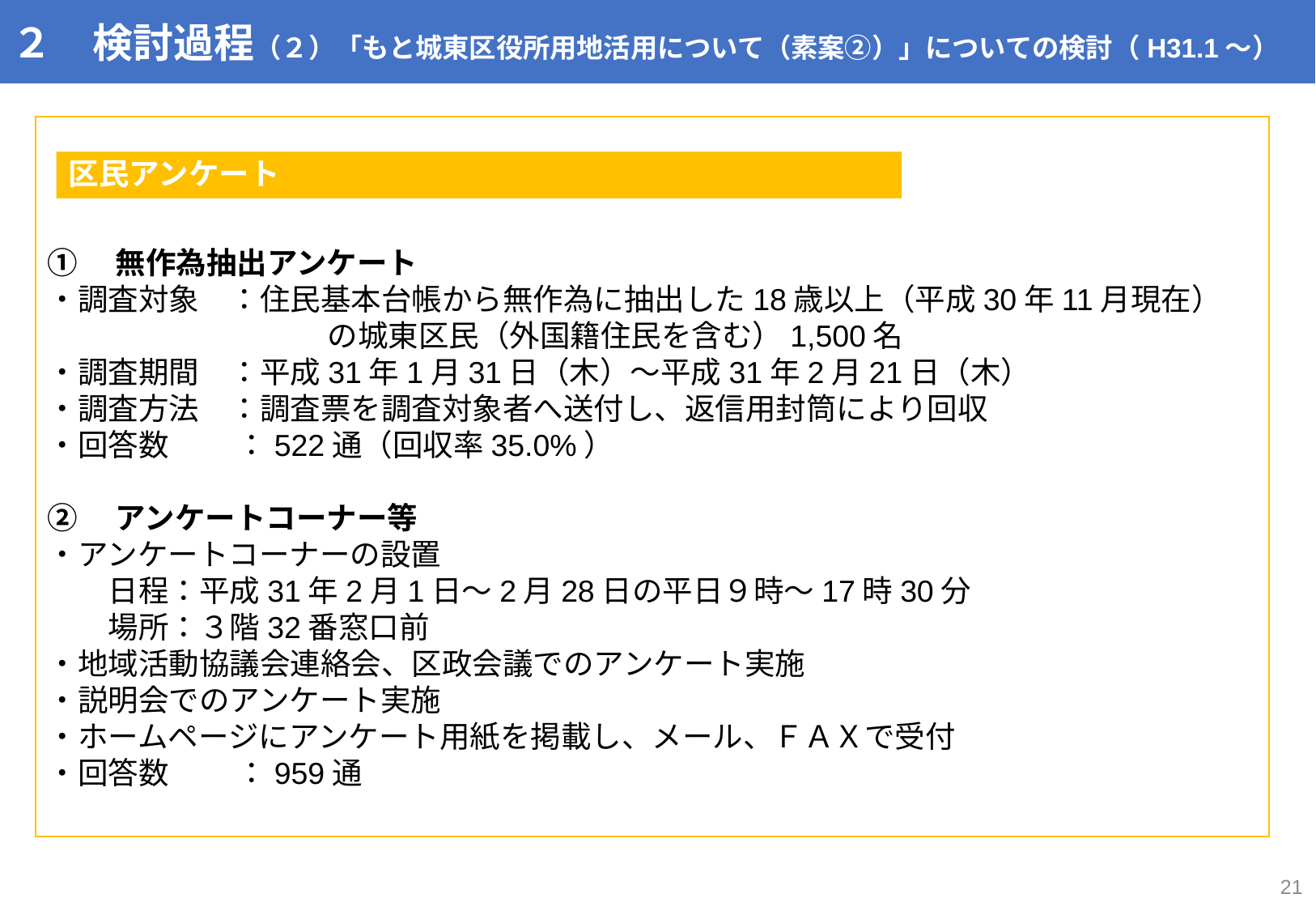

２　検討過程（２）「もと城東区役所用地活用について（素案②）」についての検討（H31.1～）

①　無作為抽出アンケート
・調査対象　：住民基本台帳から無作為に抽出した18歳以上（平成30年11月現在）
　　　　　　　　　 の城東区民（外国籍住民を含む）1,500名
・調査期間　：平成31年1月31日（木）～平成31年2月21日（木）
・調査方法　：調査票を調査対象者へ送付し、返信用封筒により回収
・回答数　　 ：522通（回収率35.0%）

②　アンケートコーナー等
・アンケートコーナーの設置
　　日程：平成31年2月1日～2月28日の平日９時～17時30分
　　場所：３階32番窓口前
・地域活動協議会連絡会、区政会議でのアンケート実施
・説明会でのアンケート実施
・ホームページにアンケート用紙を掲載し、メール、ＦＡＸで受付
・回答数　　 ：959通

区民アンケート
21